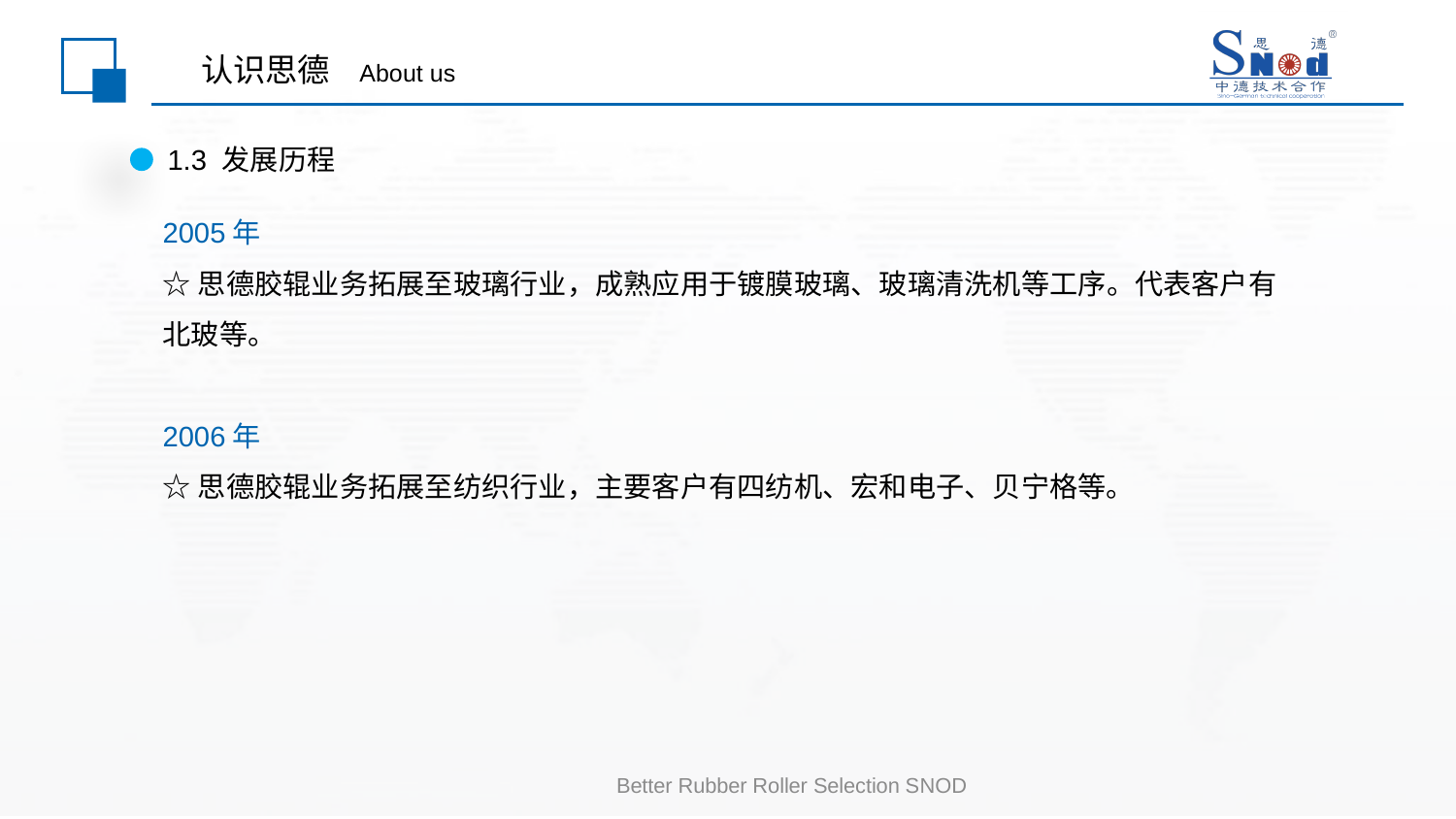

# 认识思德   About us
1.3 发展历程

2005年
☆思德胶辊业务拓展至玻璃行业，成熟应用于镀膜玻璃、玻璃清洗机等工序。代表客户有北玻等。

2006年
☆思德胶辊业务拓展至纺织行业，主要客户有四纺机、宏和电子、贝宁格等。

​

15
Better Rubber Roller Selection SNOD